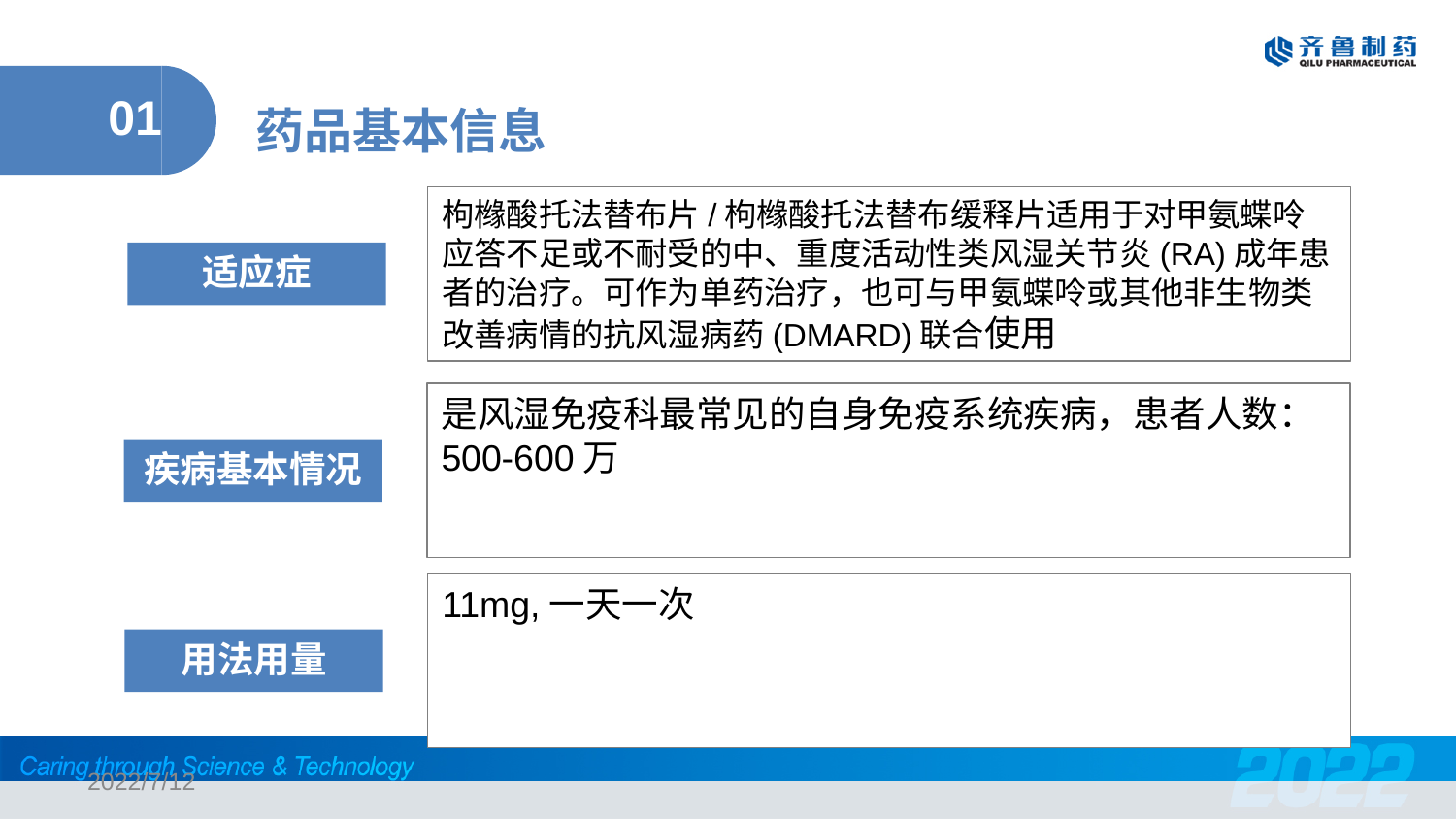

药品基本信息
01
枸橼酸托法替布片/枸橼酸托法替布缓释片适用于对甲氨蝶呤应答不足或不耐受的中、重度活动性类风湿关节炎(RA)成年患者的治疗。可作为单药治疗，也可与甲氨蝶呤或其他非生物类改善病情的抗风湿病药(DMARD)联合使用
适应症
是风湿免疫科最常见的自身免疫系统疾病，患者人数：500-600万
疾病基本情况
11mg,一天一次
用法用量
2022/7/12